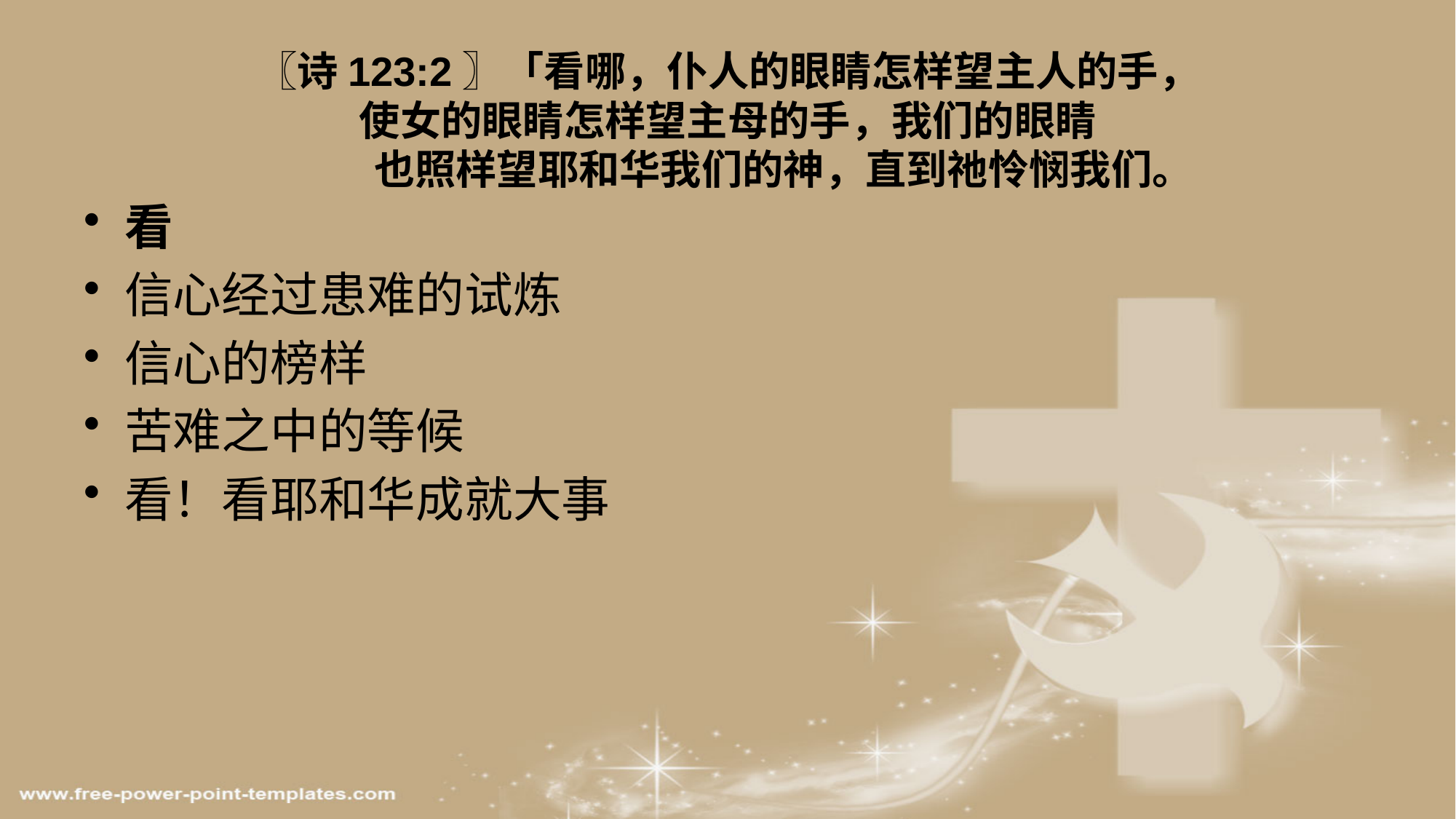

# 〖诗123:2〗「看哪，仆人的眼睛怎样望主人的手，使女的眼睛怎样望主母的手，我们的眼睛 也照样望耶和华我们的神，直到祂怜悯我们。
看
信心经过患难的试炼
信心的榜样
苦难之中的等候
看！看耶和华成就大事